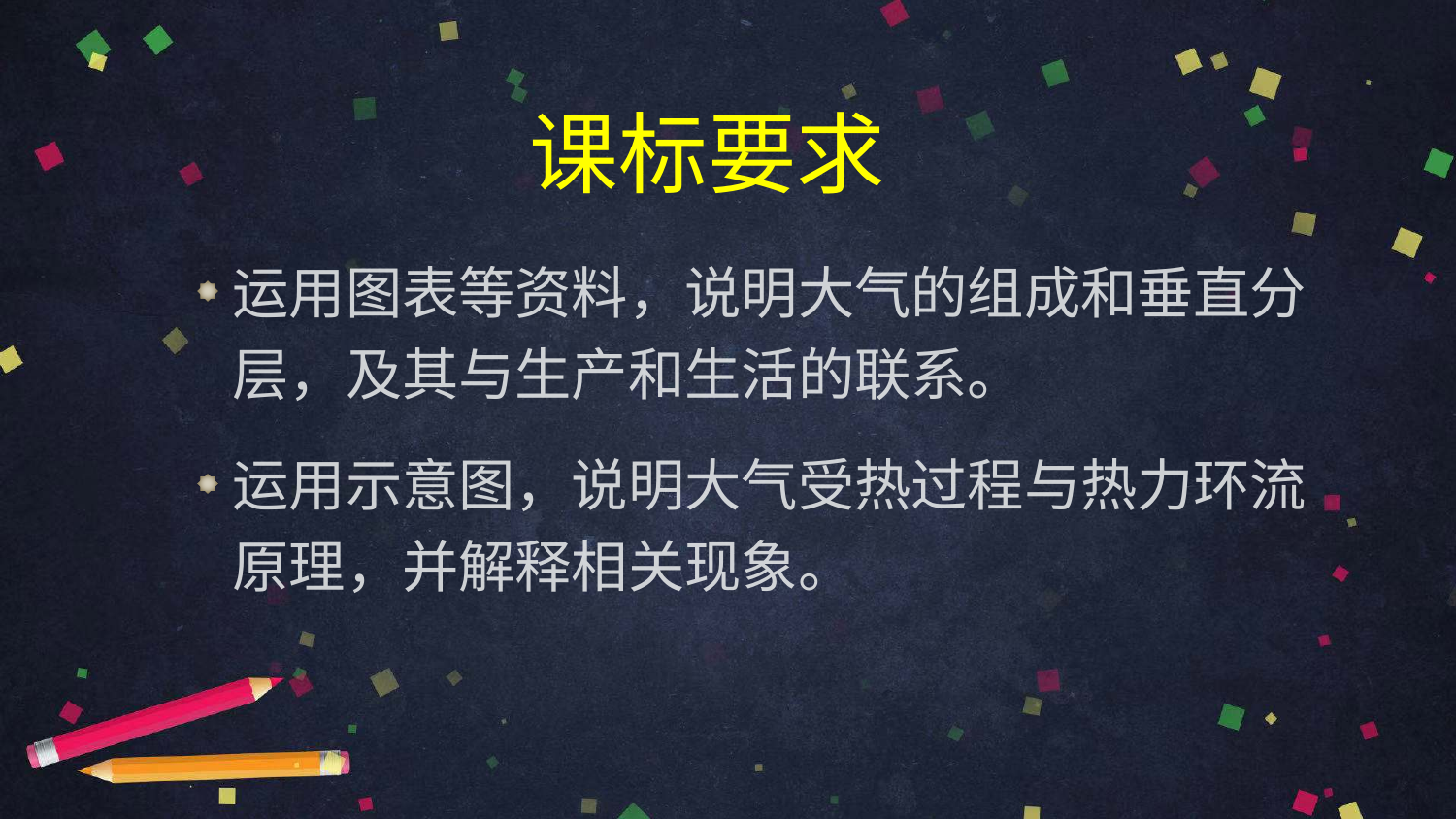

# 课标要求
运用图表等资料，说明大气的组成和垂直分层，及其与生产和生活的联系。
运用示意图，说明大气受热过程与热力环流原理，并解释相关现象。